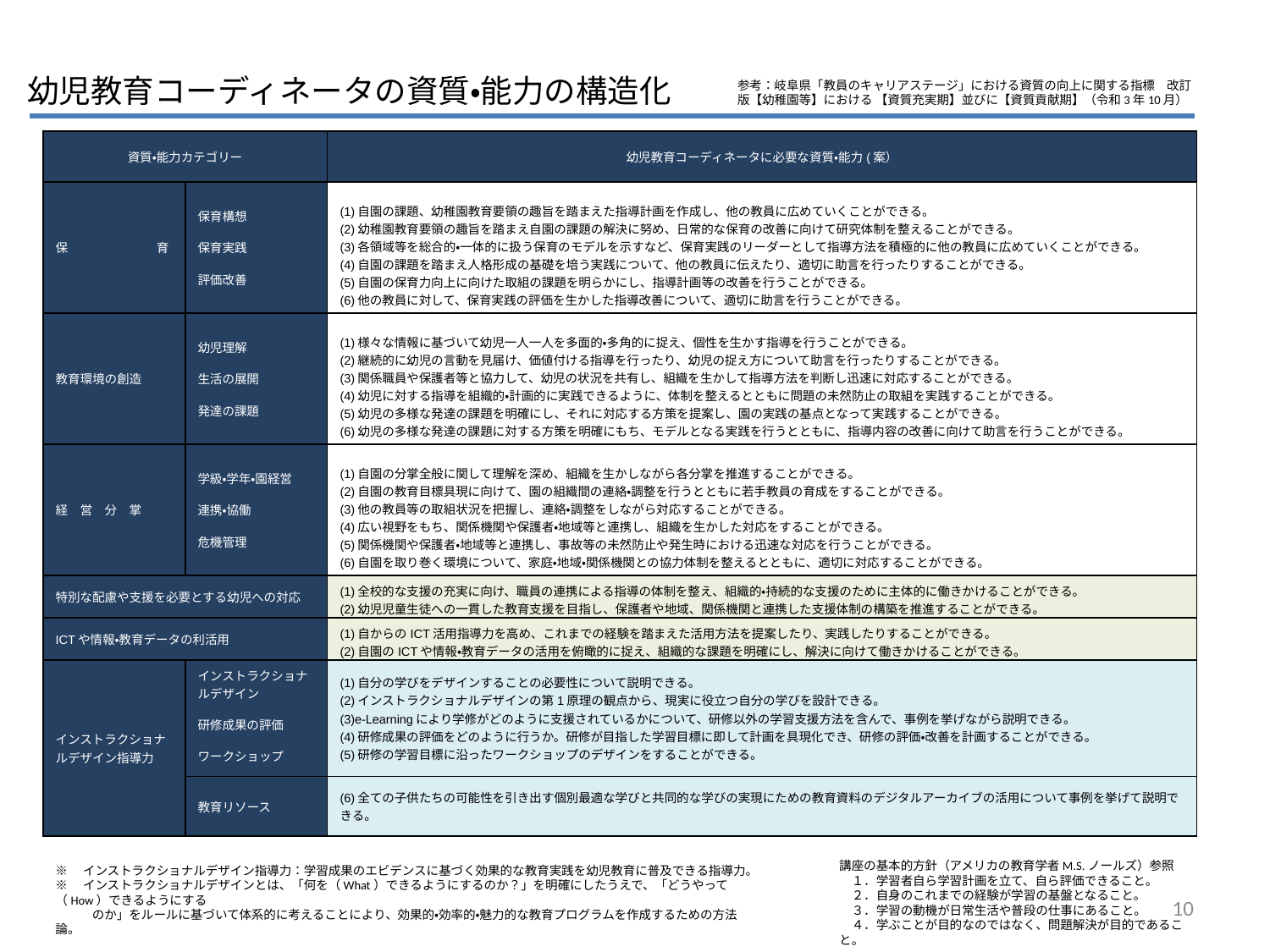

幼児教育コーディネータの資質・能力の構造化
参考：岐阜県「教員のキャリアステージ」における資質の向上に関する指標　改訂版【幼稚園等】における 【資質充実期】並びに【資質貢献期】（令和3年10月）
| 資質・能力カテゴリー |  | 幼児教育コーディネータに必要な資質・能力(案） |
| --- | --- | --- |
| 保 　　　　　　　育 | 保育構想 保育実践 評価改善 | (1)自園の課題、幼稚園教育要領の趣旨を踏まえた指導計画を作成し、他の教員に広めていくことができる。 (2)幼稚園教育要領の趣旨を踏まえ自園の課題の解決に努め、日常的な保育の改善に向けて研究体制を整えることができる。 (3)各領域等を総合的・一体的に扱う保育のモデルを示すなど、保育実践のリーダーとして指導方法を積極的に他の教員に広めていくことができる。 (4)自園の課題を踏まえ人格形成の基礎を培う実践について、他の教員に伝えたり、適切に助言を行ったりすることができる。 (5)自園の保育力向上に向けた取組の課題を明らかにし、指導計画等の改善を行うことができる。 (6)他の教員に対して、保育実践の評価を生かした指導改善について、適切に助言を行うことができる。 |
| 教育環境の創造 | 幼児理解 生活の展開 発達の課題 | (1)様々な情報に基づいて幼児一人一人を多面的・多角的に捉え、個性を生かす指導を行うことができる。 (2)継続的に幼児の言動を見届け、価値付ける指導を行ったり、幼児の捉え方について助言を行ったりすることができる。 (3)関係職員や保護者等と協力して、幼児の状況を共有し、組織を生かして指導方法を判断し迅速に対応することができる。 (4)幼児に対する指導を組織的・計画的に実践できるように、体制を整えるとともに問題の未然防止の取組を実践することができる。 (5)幼児の多様な発達の課題を明確にし、それに対応する方策を提案し、園の実践の基点となって実践することができる。 (6)幼児の多様な発達の課題に対する方策を明確にもち、モデルとなる実践を行うとともに、指導内容の改善に向けて助言を行うことができる。 |
| 経　営　分　掌 | 学級・学年・園経営 連携・協働 危機管理 | (1)自園の分掌全般に関して理解を深め、組織を生かしながら各分掌を推進することができる。 (2)自園の教育目標具現に向けて、園の組織間の連絡・調整を行うとともに若手教員の育成をすることができる。 (3)他の教員等の取組状況を把握し、連絡・調整をしながら対応することができる。 (4)広い視野をもち、関係機関や保護者・地域等と連携し、組織を生かした対応をすることができる。 (5)関係機関や保護者・地域等と連携し、事故等の未然防止や発生時における迅速な対応を行うことができる。 (6)自園を取り巻く環境について、家庭・地域・関係機関との協力体制を整えるとともに、適切に対応することができる。 |
| 特別な配慮や支援を必要とする幼児への対応 |  | (1)全校的な支援の充実に向け、職員の連携による指導の体制を整え、組織的・持続的な支援のために主体的に働きかけることができる。 (2)幼児児童生徒への一貫した教育支援を目指し、保護者や地域、関係機関と連携した支援体制の構築を推進することができる。 |
| ICTや情報・教育データの利活用 |  | (1)自からのICT活用指導力を高め、これまでの経験を踏まえた活用方法を提案したり、実践したりすることができる。 (2)自園のICTや情報・教育データの活用を俯瞰的に捉え、組織的な課題を明確にし、解決に向けて働きかけることができる。 |
| インストラクショナルデザイン指導力 | インストラクショナルデザイン 研修成果の評価 ワークショップ | (1)自分の学びをデザインすることの必要性について説明できる。 (2)インストラクショナルデザインの第1原理の観点から、現実に役立つ自分の学びを設計できる。 (3)e-Learningにより学修がどのように支援されているかについて、研修以外の学習支援方法を含んで、事例を挙げながら説明できる。 (4)研修成果の評価をどのように行うか。研修が目指した学習目標に即して計画を具現化でき、研修の評価・改善を計画することができる。 (5)研修の学習目標に沿ったワークショップのデザインをすることができる。 |
|  | 教育リソース | (6)全ての子供たちの可能性を引き出す個別最適な学びと共同的な学びの実現にための教育資料のデジタルアーカイブの活用について事例を挙げて説明できる。 |
講座の基本的方針（アメリカの教育学者M.S.ノールズ）参照
　１．学習者自ら学習計画を立て、自ら評価できること。
　２．自身のこれまでの経験が学習の基盤となること。
　３．学習の動機が日常生活や普段の仕事にあること。
　４．学ぶことが目的なのではなく、問題解決が目的であること。
※　インストラクショナルデザイン指導力：学習成果のエビデンスに基づく効果的な教育実践を幼児教育に普及できる指導力。
※　インストラクショナルデザインとは、「何を（What）できるようにするのか？」を明確にしたうえで、「どうやって（How）できるようにする
　　　のか」をルールに基づいて体系的に考えることにより、効果的・効率的・魅力的な教育プログラムを作成するための方法論。
10